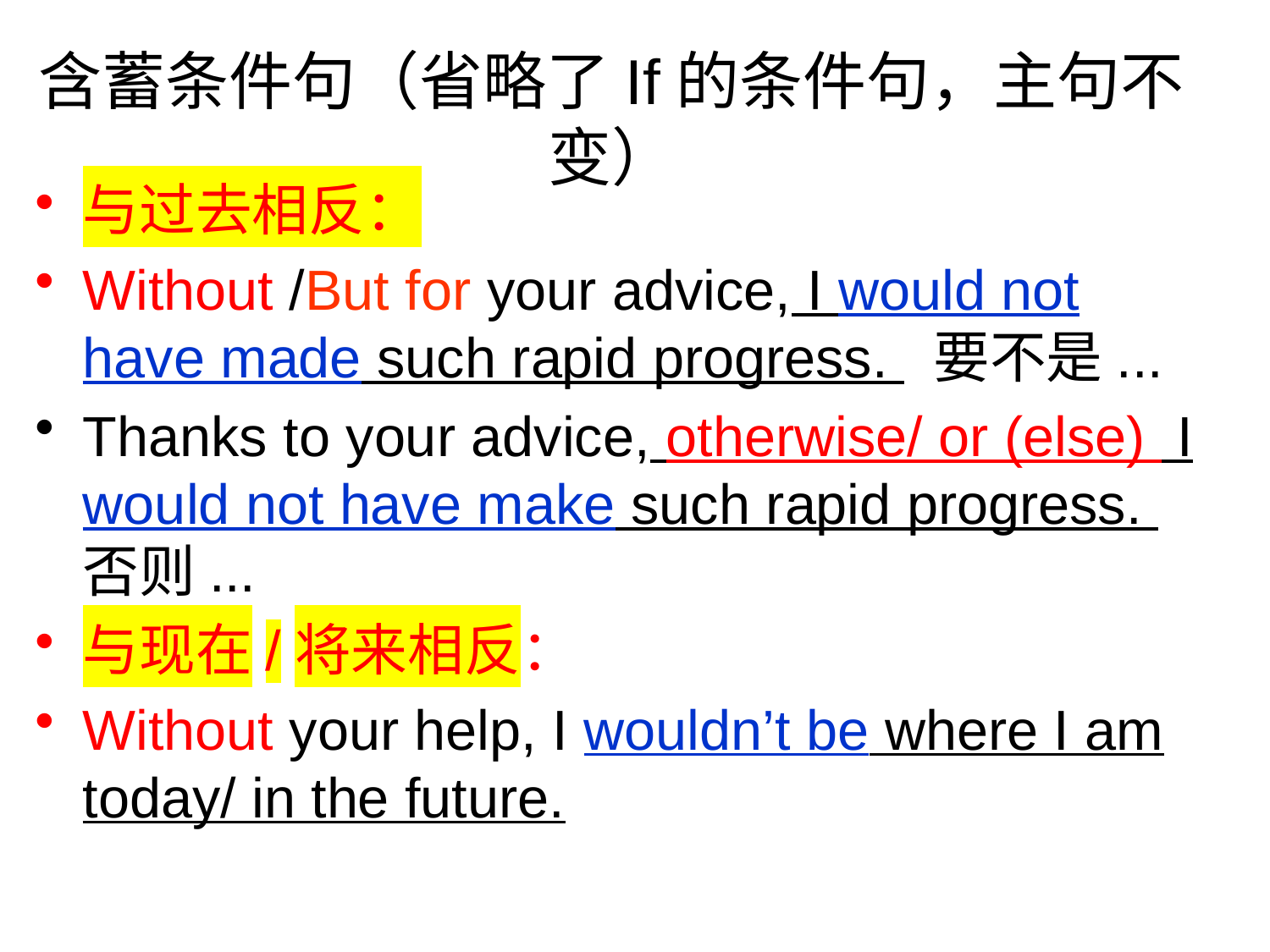

# 含蓄条件句（省略了If的条件句，主句不变）
与过去相反：
Without /But for your advice, I would not have made such rapid progress.  要不是...
Thanks to your advice, otherwise/ or (else)  I would not have make such rapid progress.  否则...
与现在/将来相反：
Without your help, I wouldn’t be where I am today/ in the future.